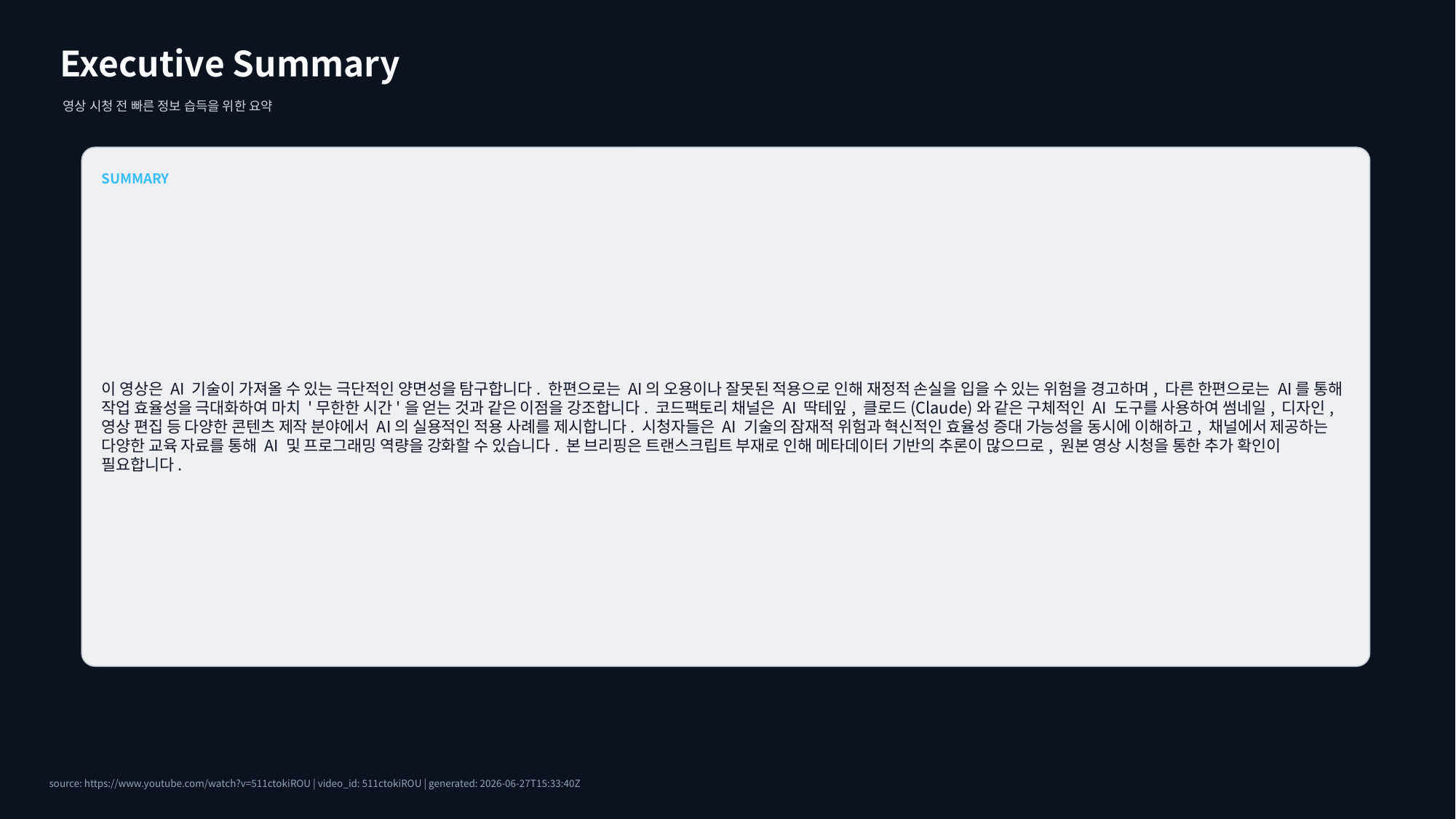

Executive Summary
영상 시청 전 빠른 정보 습득을 위한 요약

SUMMARY
이 영상은 AI 기술이 가져올 수 있는 극단적인 양면성을 탐구합니다. 한편으로는 AI의 오용이나 잘못된 적용으로 인해 재정적 손실을 입을 수 있는 위험을 경고하며, 다른 한편으로는 AI를 통해 작업 효율성을 극대화하여 마치 '무한한 시간'을 얻는 것과 같은 이점을 강조합니다. 코드팩토리 채널은 AI 딱테잎, 클로드(Claude)와 같은 구체적인 AI 도구를 사용하여 썸네일, 디자인, 영상 편집 등 다양한 콘텐츠 제작 분야에서 AI의 실용적인 적용 사례를 제시합니다. 시청자들은 AI 기술의 잠재적 위험과 혁신적인 효율성 증대 가능성을 동시에 이해하고, 채널에서 제공하는 다양한 교육 자료를 통해 AI 및 프로그래밍 역량을 강화할 수 있습니다. 본 브리핑은 트랜스크립트 부재로 인해 메타데이터 기반의 추론이 많으므로, 원본 영상 시청을 통한 추가 확인이 필요합니다.
source: https://www.youtube.com/watch?v=511ctokiROU | video_id: 511ctokiROU | generated: 2026-06-27T15:33:40Z